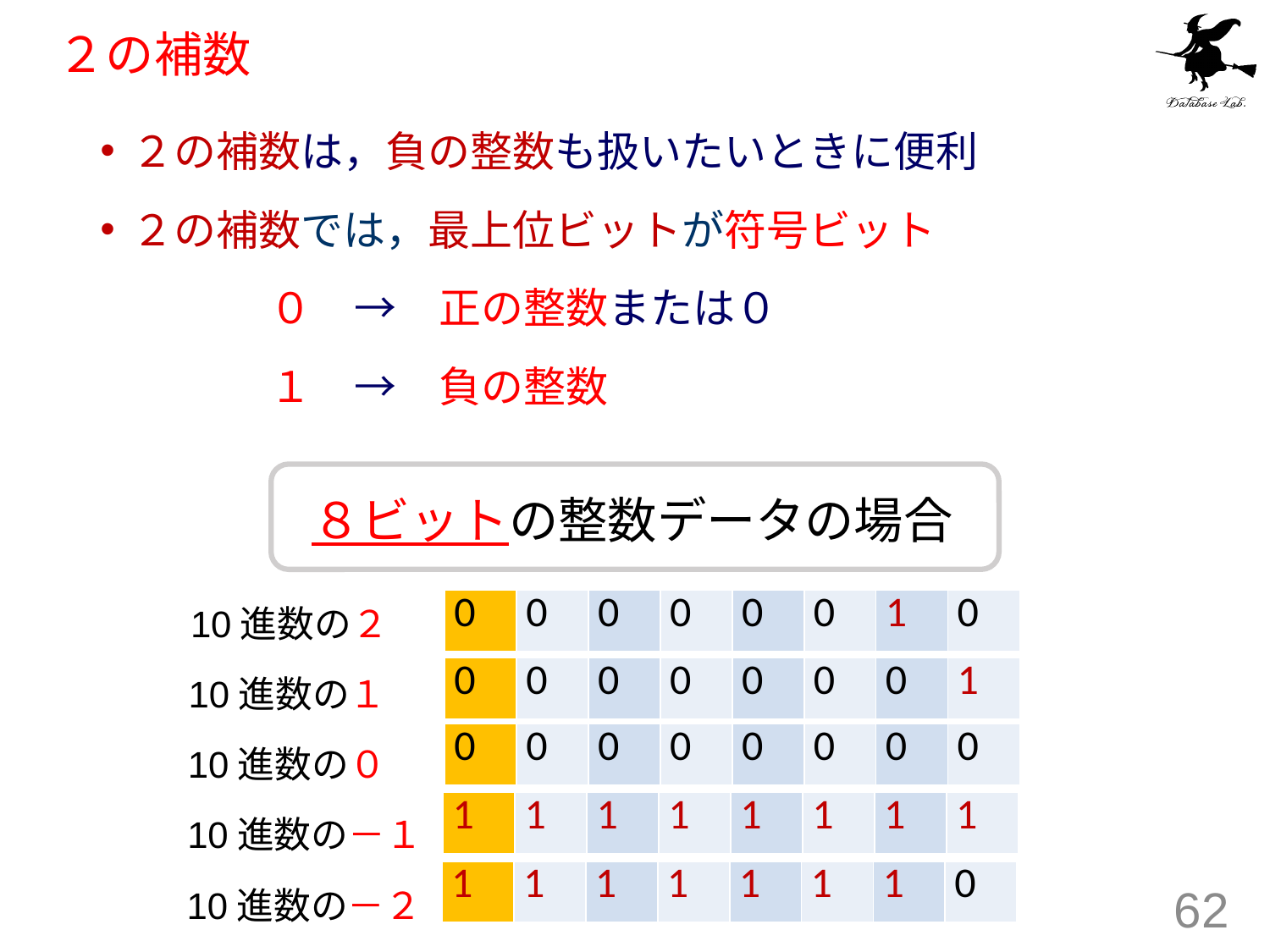

# ２の補数
２の補数は，負の整数も扱いたいときに便利
２の補数では，最上位ビットが符号ビット
　　　　０　→　正の整数または０
　　　　１　→　負の整数

８ビットの整数データの場合
| 0 | 0 | 0 | 0 | 0 | 0 | 1 | 0 |
| --- | --- | --- | --- | --- | --- | --- | --- |
10進数の２
| 0 | 0 | 0 | 0 | 0 | 0 | 0 | 1 |
| --- | --- | --- | --- | --- | --- | --- | --- |
10進数の１
| 0 | 0 | 0 | 0 | 0 | 0 | 0 | 0 |
| --- | --- | --- | --- | --- | --- | --- | --- |
10進数の０
| 1 | 1 | 1 | 1 | 1 | 1 | 1 | 1 |
| --- | --- | --- | --- | --- | --- | --- | --- |
10進数の－１
| 1 | 1 | 1 | 1 | 1 | 1 | 1 | 0 |
| --- | --- | --- | --- | --- | --- | --- | --- |
10進数の－２
62